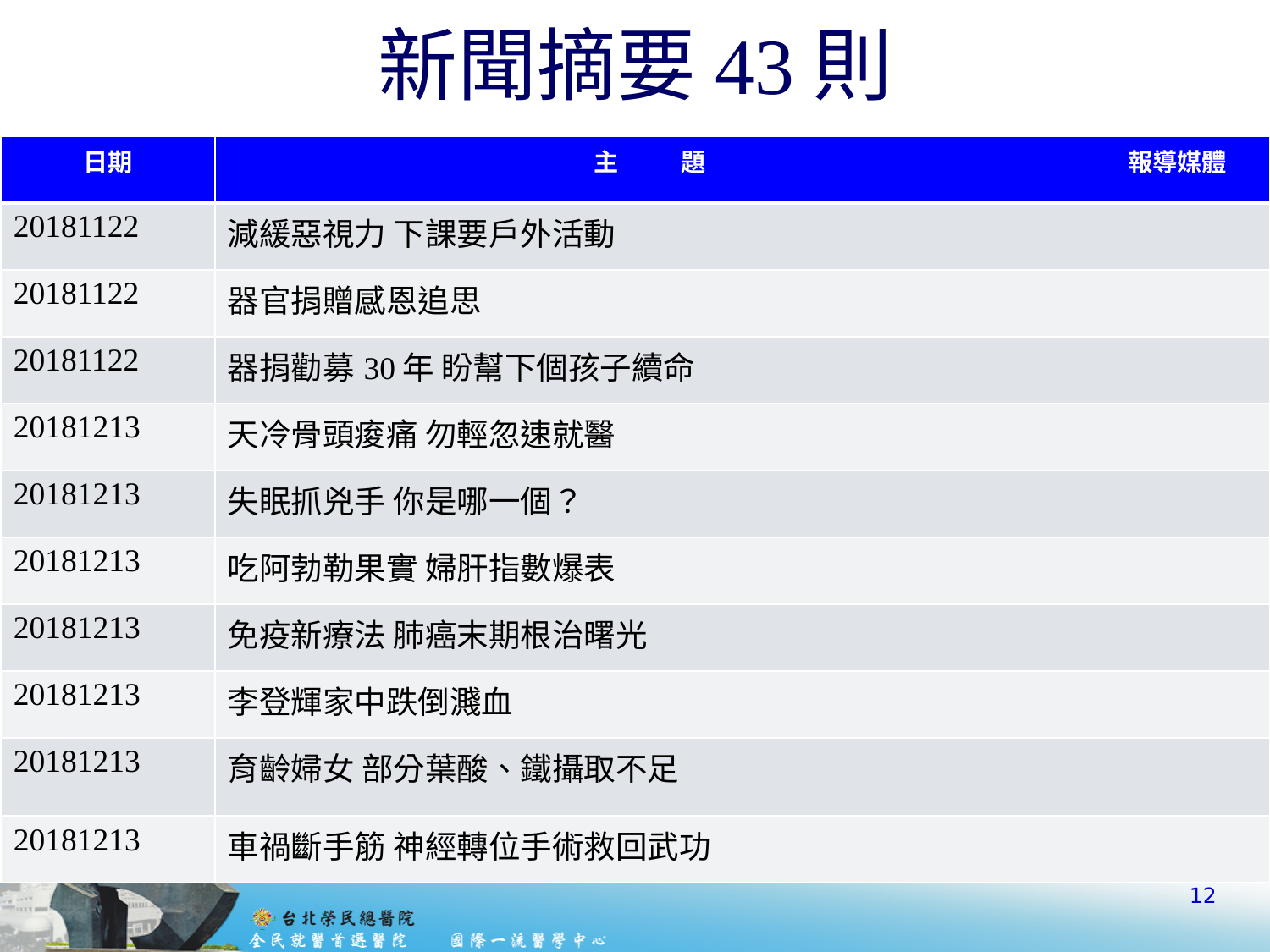

# 新聞摘要43則
| 日期 | 主 題 | 報導媒體 |
| --- | --- | --- |
| 20181122 | 減緩惡視力 下課要戶外活動 |  |
| 20181122 | 器官捐贈感恩追思 |  |
| 20181122 | 器捐勸募30年 盼幫下個孩子續命 |  |
| 20181213 | 天冷骨頭痠痛 勿輕忽速就醫 |  |
| 20181213 | 失眠抓兇手 你是哪一個？ |  |
| 20181213 | 吃阿勃勒果實 婦肝指數爆表 |  |
| 20181213 | 免疫新療法 肺癌末期根治曙光 |  |
| 20181213 | 李登輝家中跌倒濺血 |  |
| 20181213 | 育齡婦女 部分葉酸、鐵攝取不足 |  |
| 20181213 | 車禍斷手筋 神經轉位手術救回武功 |  |
12